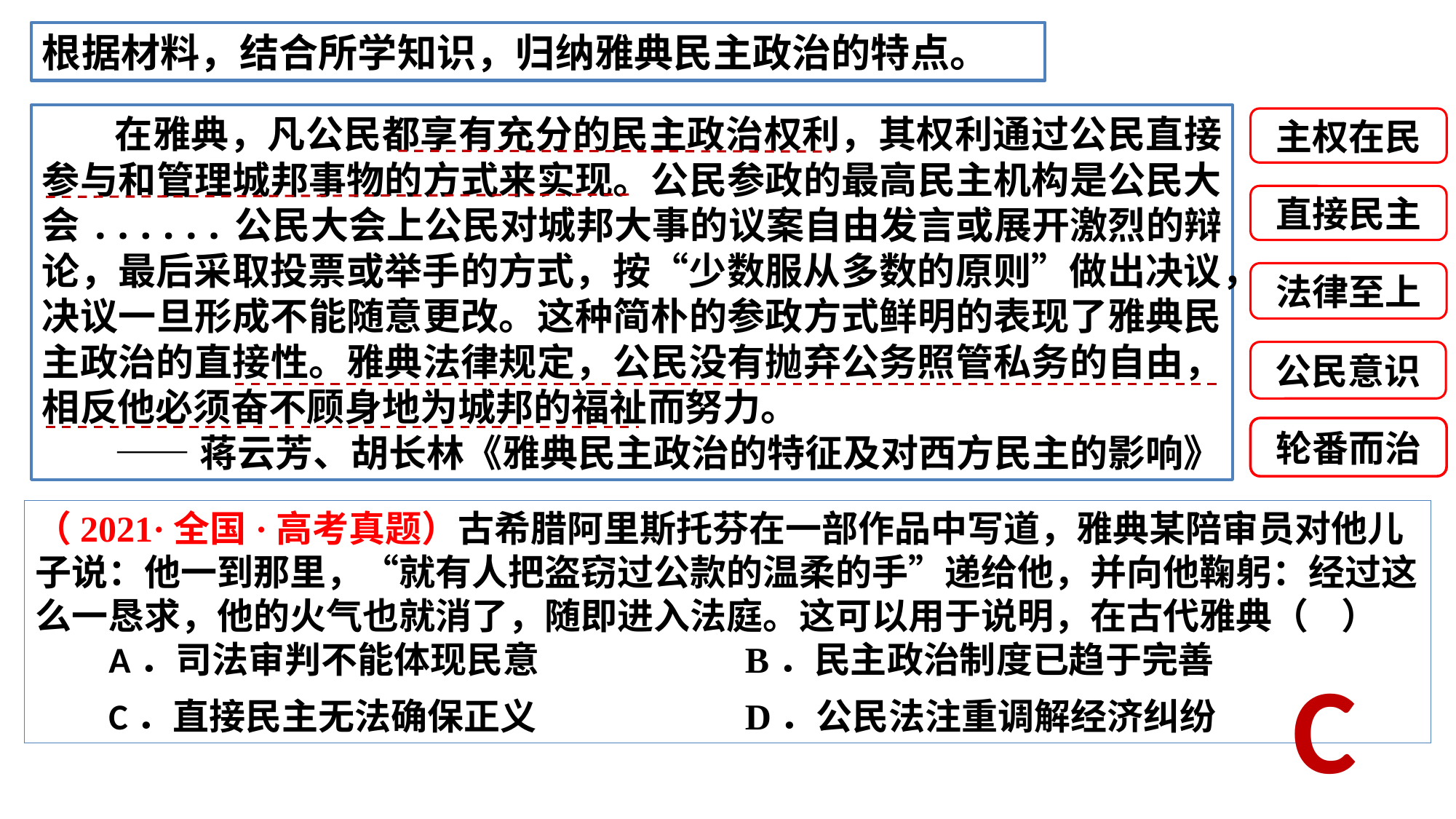

根据材料，结合所学知识，归纳雅典民主政治的特点。
在雅典，凡公民都享有充分的民主政治权利，其权利通过公民直接参与和管理城邦事物的方式来实现。公民参政的最高民主机构是公民大会......公民大会上公民对城邦大事的议案自由发言或展开激烈的辩论，最后采取投票或举手的方式，按“少数服从多数的原则”做出决议，决议一旦形成不能随意更改。这种简朴的参政方式鲜明的表现了雅典民主政治的直接性。雅典法律规定，公民没有抛弃公务照管私务的自由，相反他必须奋不顾身地为城邦的福祉而努力。
——蒋云芳、胡长林《雅典民主政治的特征及对西方民主的影响》
主权在民
直接民主
法律至上
公民意识
轮番而治
（2021·全国·高考真题）古希腊阿里斯托芬在一部作品中写道，雅典某陪审员对他儿子说：他一到那里，“就有人把盗窃过公款的温柔的手”递给他，并向他鞠躬：经过这么一恳求，他的火气也就消了，随即进入法庭。这可以用于说明，在古代雅典（    ）         A．司法审判不能体现民意	                   B．民主政治制度已趋于完善         C．直接民主无法确保正义	                   D．公民法注重调解经济纠纷
C